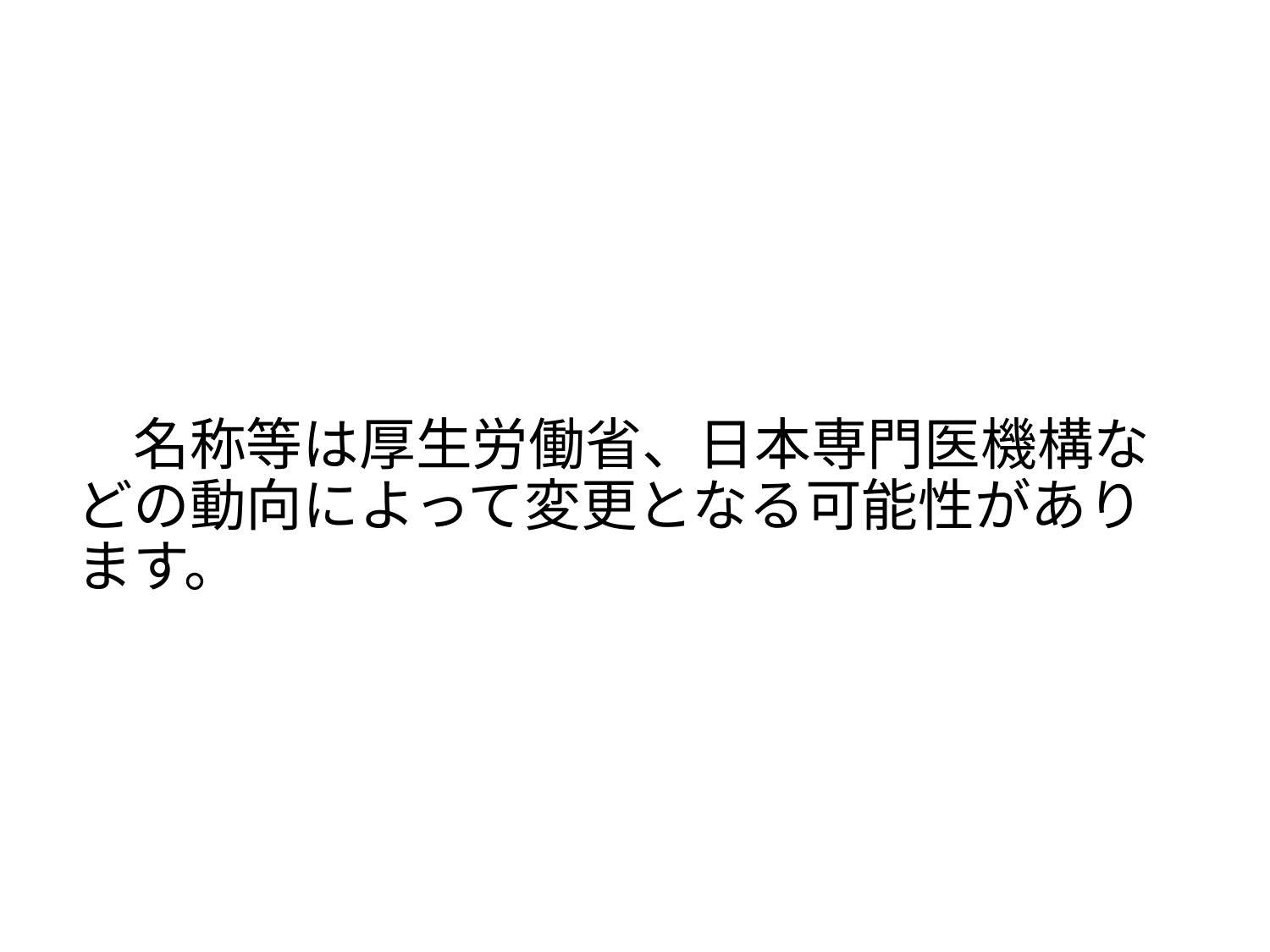

#
　名称等は厚生労働省、日本専門医機構などの動向によって変更となる可能性があります。